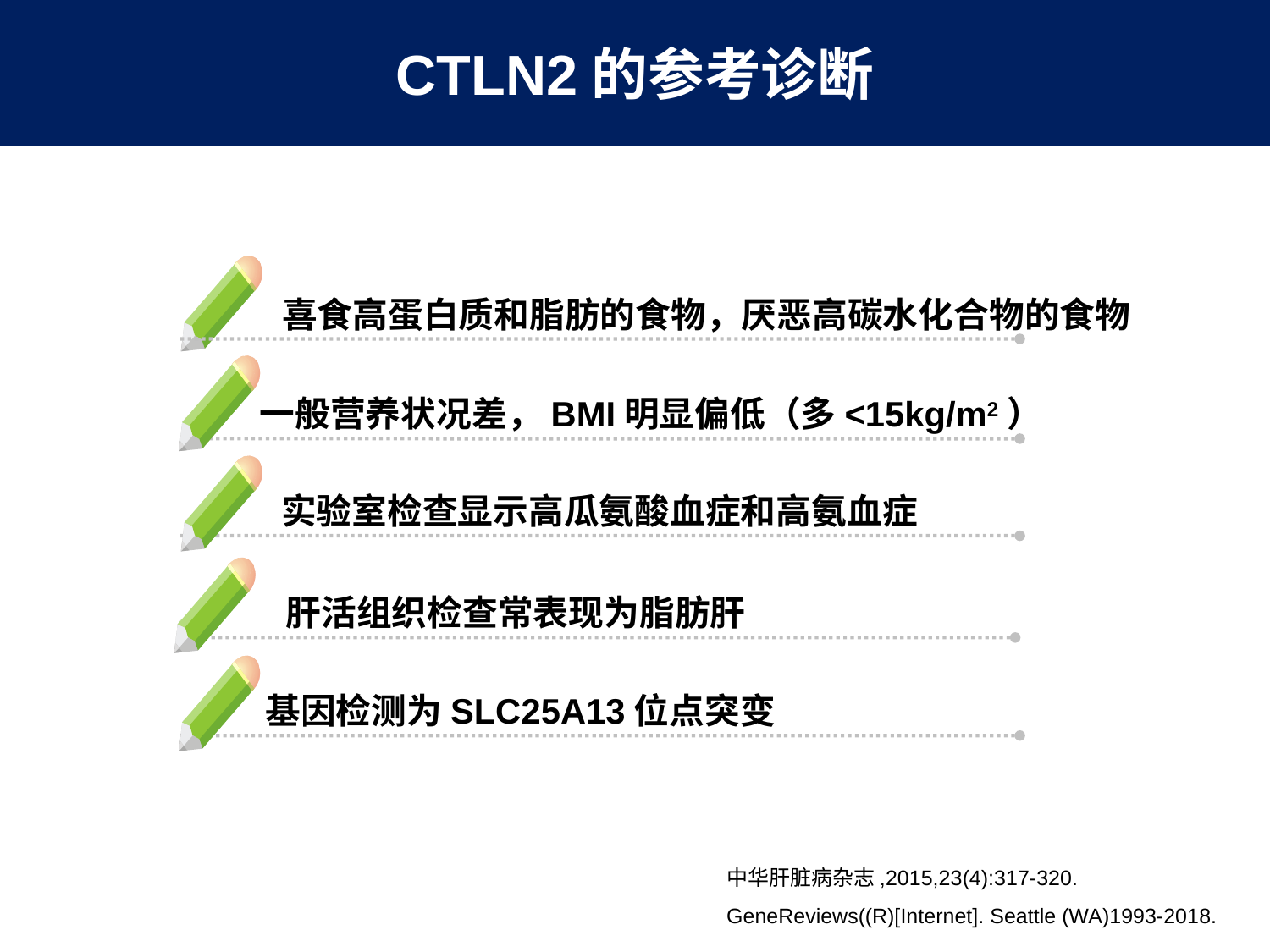

CTLN2的参考诊断
喜食高蛋白质和脂肪的食物，厌恶高碳水化合物的食物

一般营养状况差，BMI明显偏低（多<15kg/m2）

实验室检查显示高瓜氨酸血症和高氨血症

肝活组织检查常表现为脂肪肝

基因检测为SLC25A13位点突变

中华肝脏病杂志,2015,23(4):317-320.
GeneReviews((R)[Internet]. Seattle (WA)1993-2018.